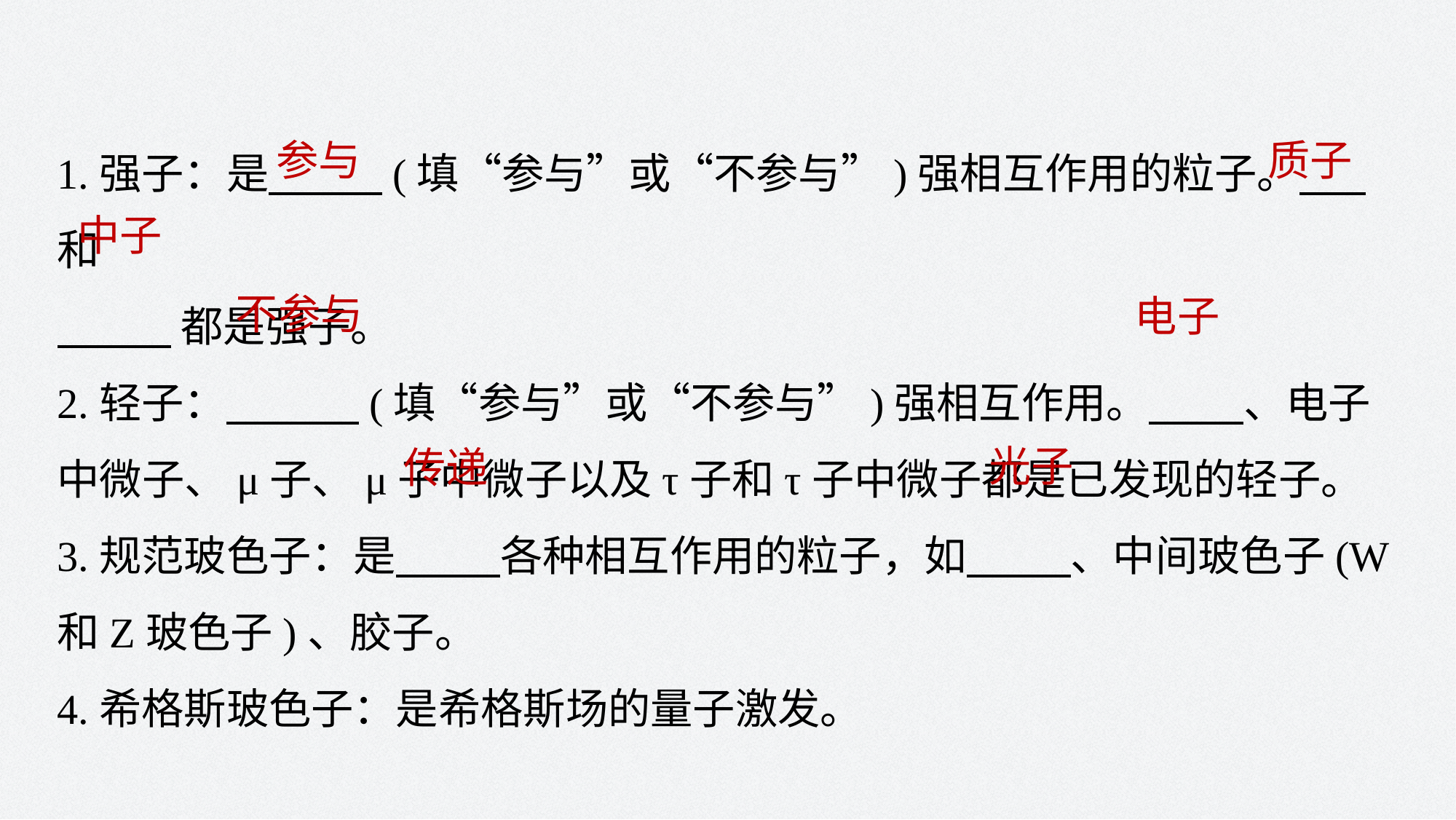

1.强子：是            (填“参与”或“不参与”)强相互作用的粒子。        和
            都是强子。
2.轻子：              (填“参与”或“不参与”)强相互作用。          、电子中微子、μ子、μ子中微子以及τ子和τ子中微子都是已发现的轻子。
3.规范玻色子：是           各种相互作用的粒子，如           、中间玻色子(W和Z玻色子)、胶子。
4.希格斯玻色子：是希格斯场的量子激发。
质子
参与
中子
不参与
电子
光子
传递